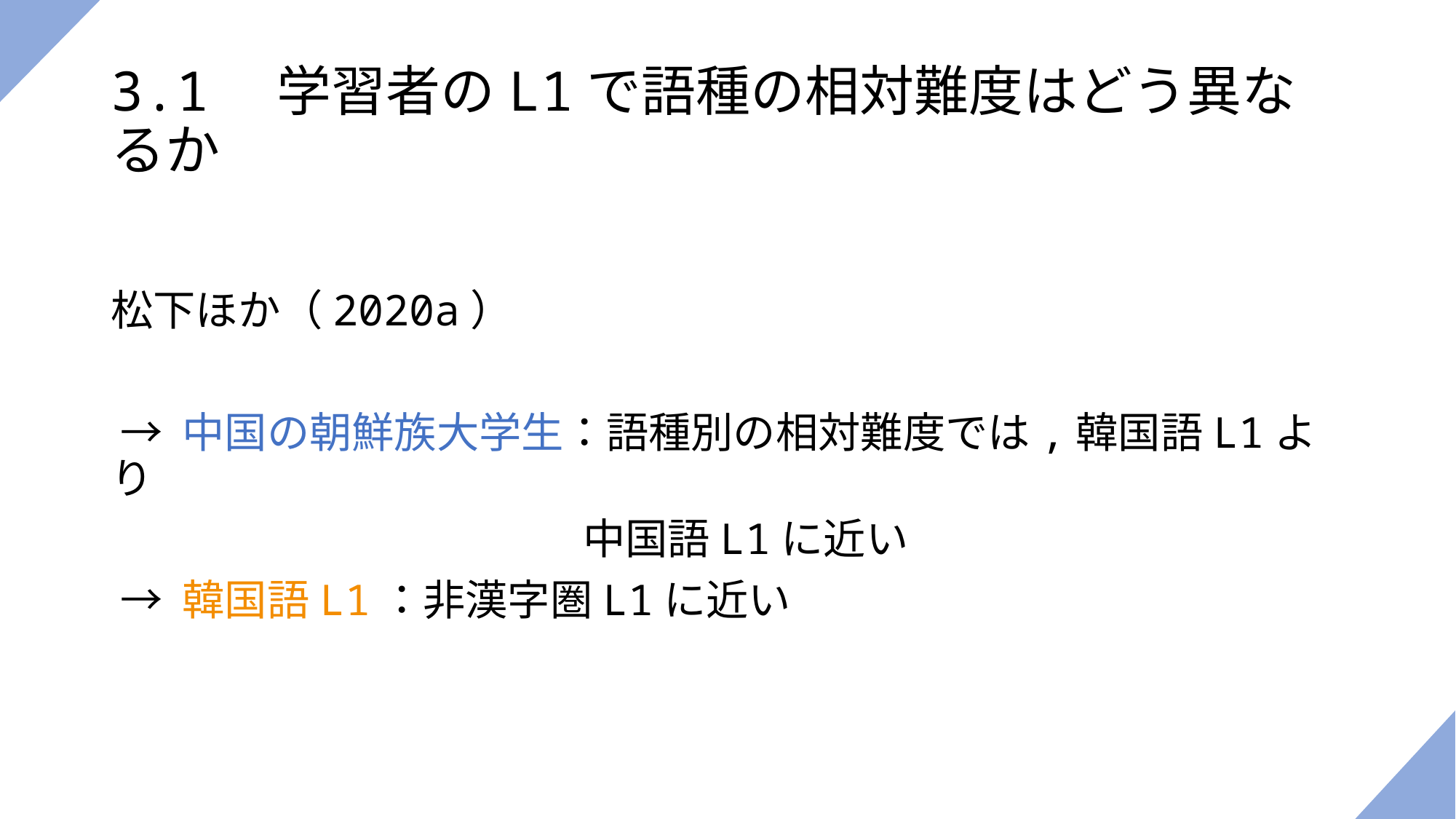

# 3.1　学習者のL1で語種の相対難度はどう異なるか

松下ほか（2020a）

 → 中国の朝鮮族大学生：語種別の相対難度では,韓国語L1より
    　　　　　　　　　　中国語L1に近い
 → 韓国語L1：非漢字圏L1に近い